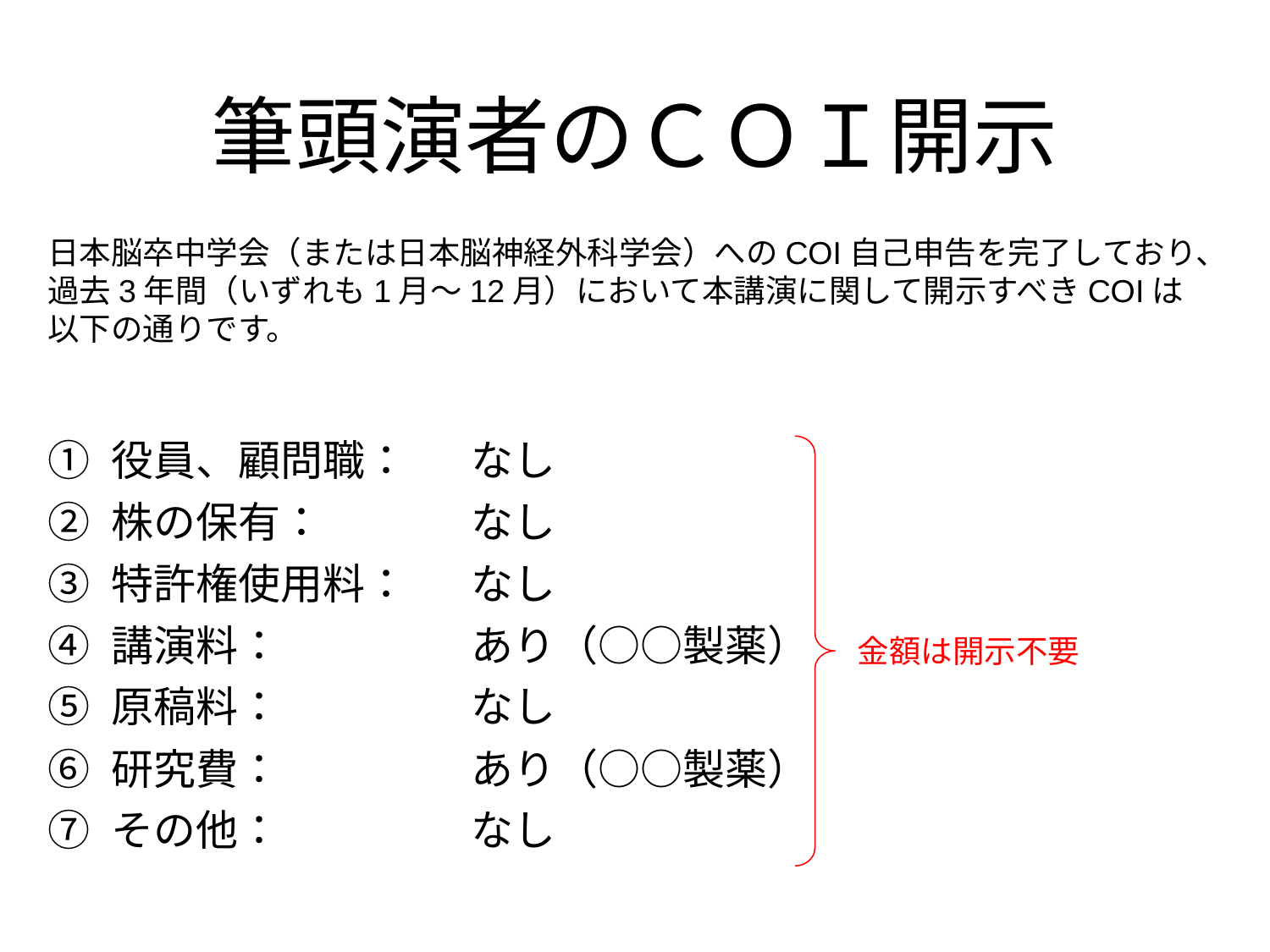

筆頭演者のＣＯＩ開示
日本脳卒中学会（または日本脳神経外科学会）へのCOI自己申告を完了しており、
過去3年間（いずれも1月～12月）において本講演に関して開示すべきCOIは
以下の通りです。
役員、顧問職：	なし
株の保有：	なし
特許権使用料：	なし
講演料：	あり（○○製薬）
原稿料：	なし
研究費：	あり（○○製薬）
その他：	なし

金額は開示不要